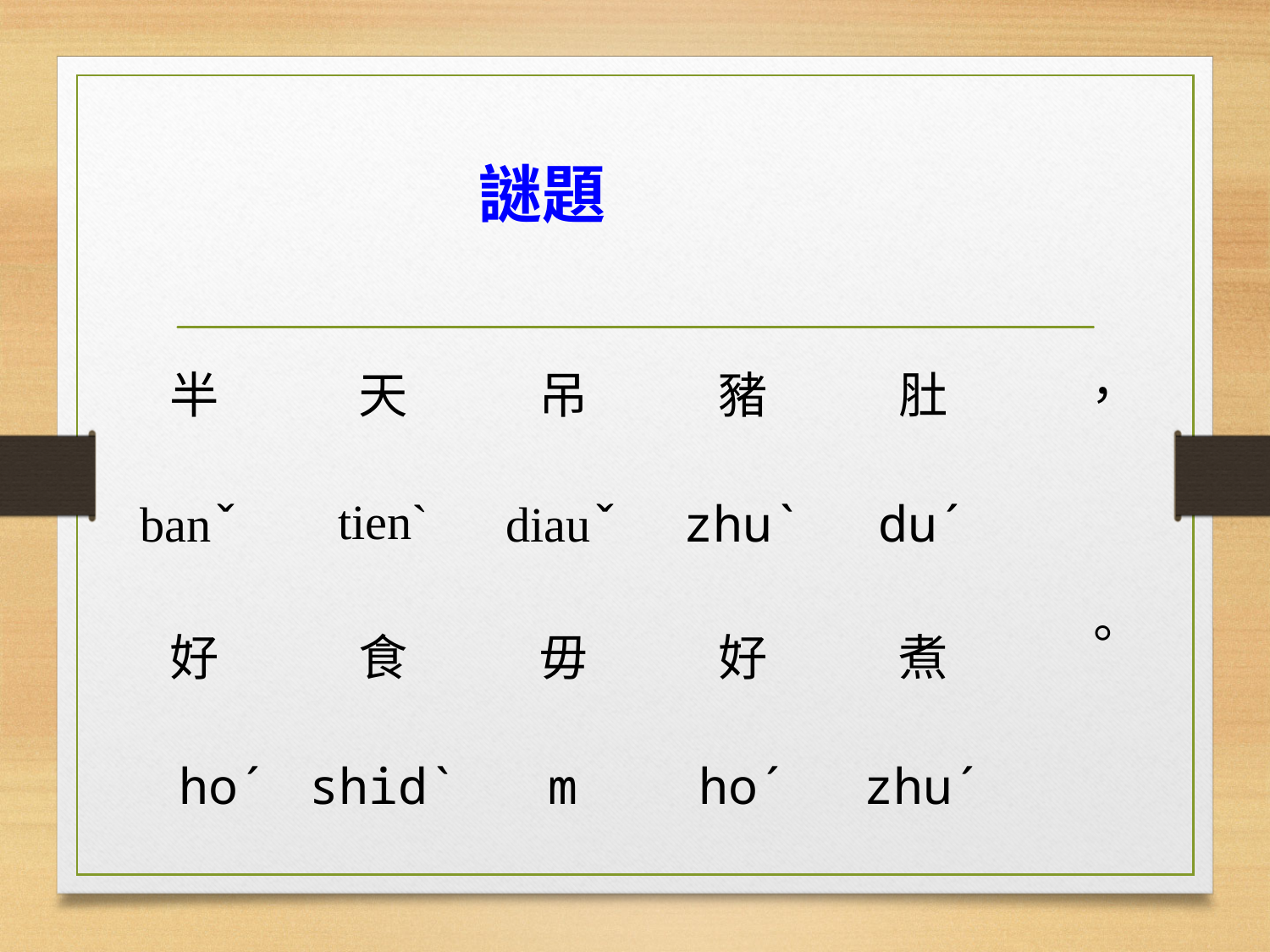

謎題
| 半 | 天 | 吊 | 豬 | 肚 | ， |
| --- | --- | --- | --- | --- | --- |
| banˇ | tienˋ | diauˇ | zhuˋ | duˊ |  |
| 好 | 食 | 毋 | 好 | 煮 | 。 |
| hoˊ | shidˋ | m | hoˊ | zhuˊ |  |